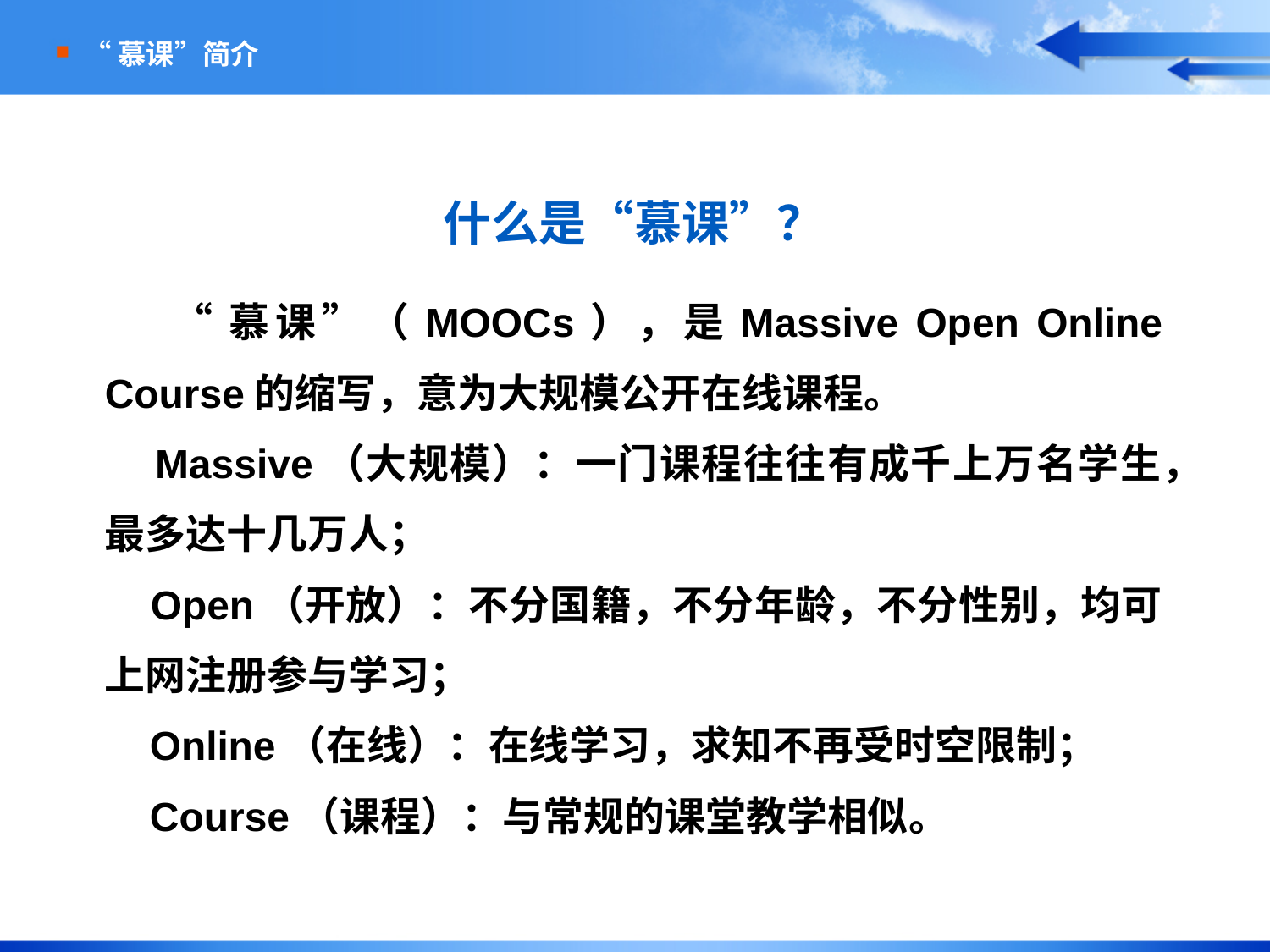

“慕课”简介
什么是“慕课”？
    “慕课”（MOOCs），是Massive Open Online Course的缩写，意为大规模公开在线课程。
    Massive（大规模）：一门课程往往有成千上万名学生，最多达十几万人；
    Open（开放）：不分国籍，不分年龄，不分性别，均可上网注册参与学习；
    Online（在线）：在线学习，求知不再受时空限制；
    Course（课程）：与常规的课堂教学相似。